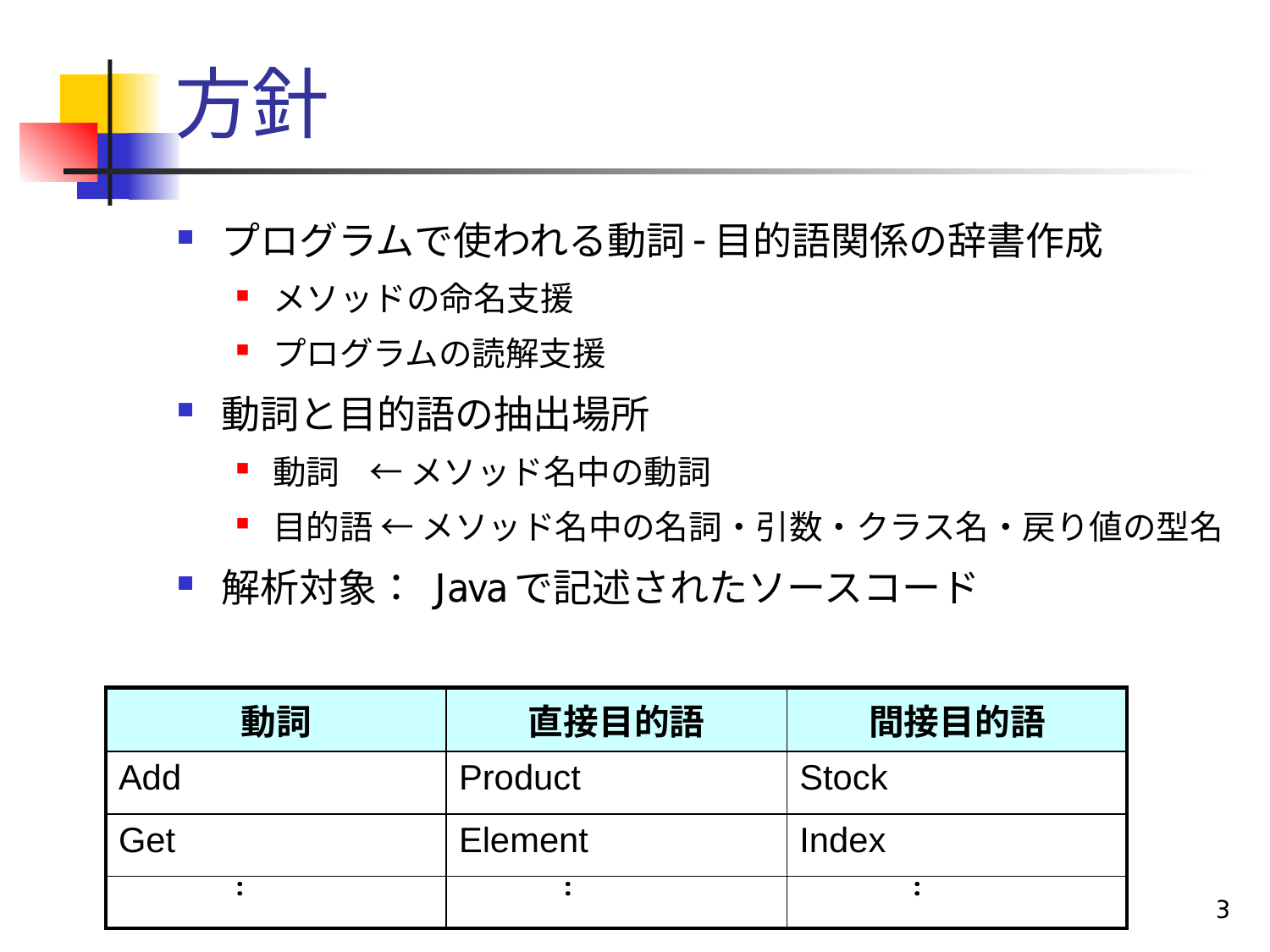

# 方針
プログラムで使われる動詞-目的語関係の辞書作成
メソッドの命名支援
プログラムの読解支援
動詞と目的語の抽出場所
動詞    ← メソッド名中の動詞
目的語 ← メソッド名中の名詞・引数・クラス名・戻り値の型名
解析対象： Javaで記述されたソースコード
| 動詞 | 直接目的語 | 間接目的語 |
| --- | --- | --- |
| Add | Product | Stock |
| Get | Element | Index |
|  |  |  |
3
‥
‥
‥